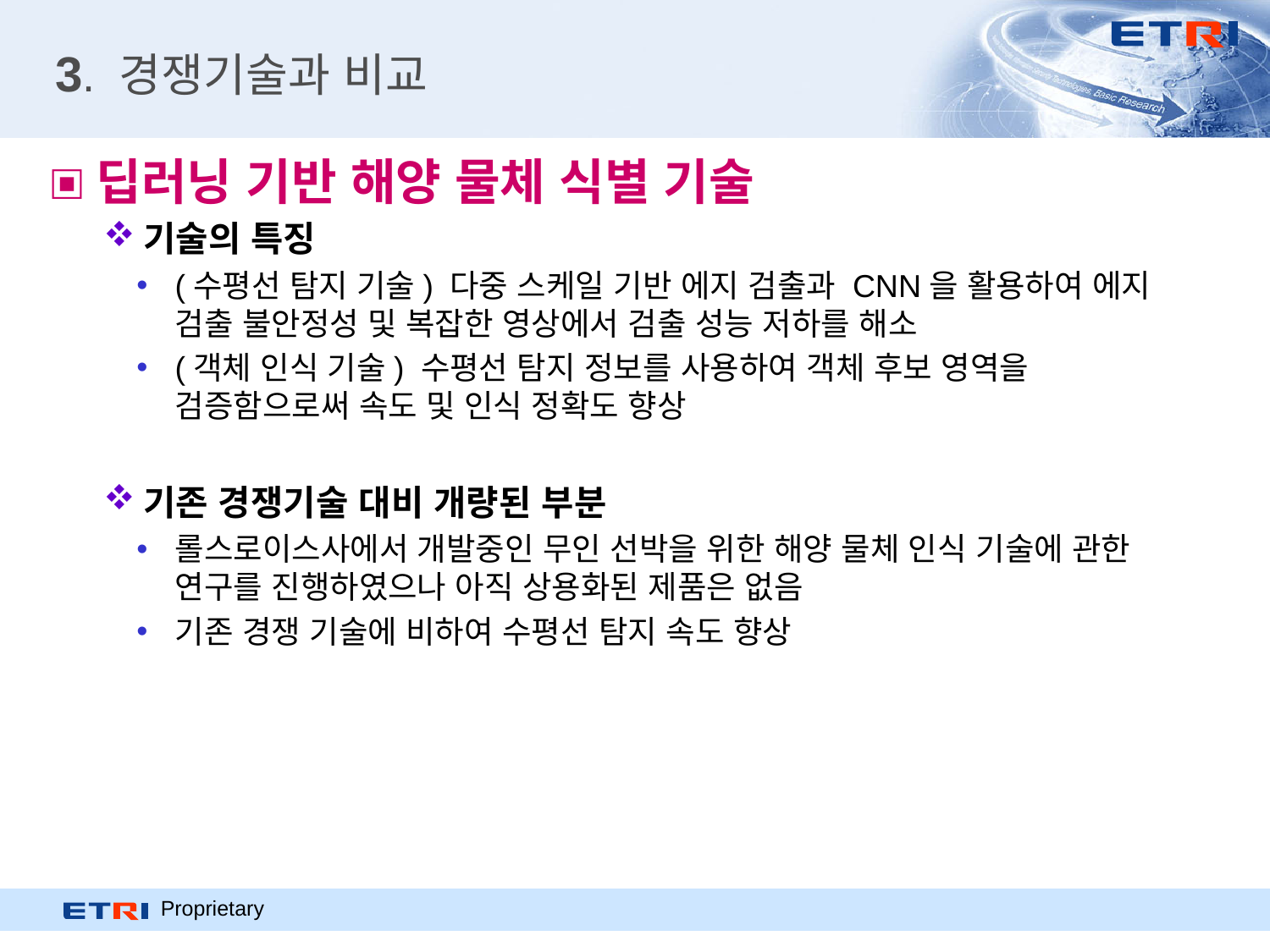

# 3. 경쟁기술과 비교
딥러닝 기반 해양 물체 식별 기술
기술의 특징
(수평선 탐지 기술) 다중 스케일 기반 에지 검출과 CNN을 활용하여 에지 검출 불안정성 및 복잡한 영상에서 검출 성능 저하를 해소
(객체 인식 기술) 수평선 탐지 정보를 사용하여 객체 후보 영역을 검증함으로써 속도 및 인식 정확도 향상

기존 경쟁기술 대비 개량된 부분
롤스로이스사에서 개발중인 무인 선박을 위한 해양 물체 인식 기술에 관한 연구를 진행하였으나 아직 상용화된 제품은 없음
기존 경쟁 기술에 비하여 수평선 탐지 속도 향상

5